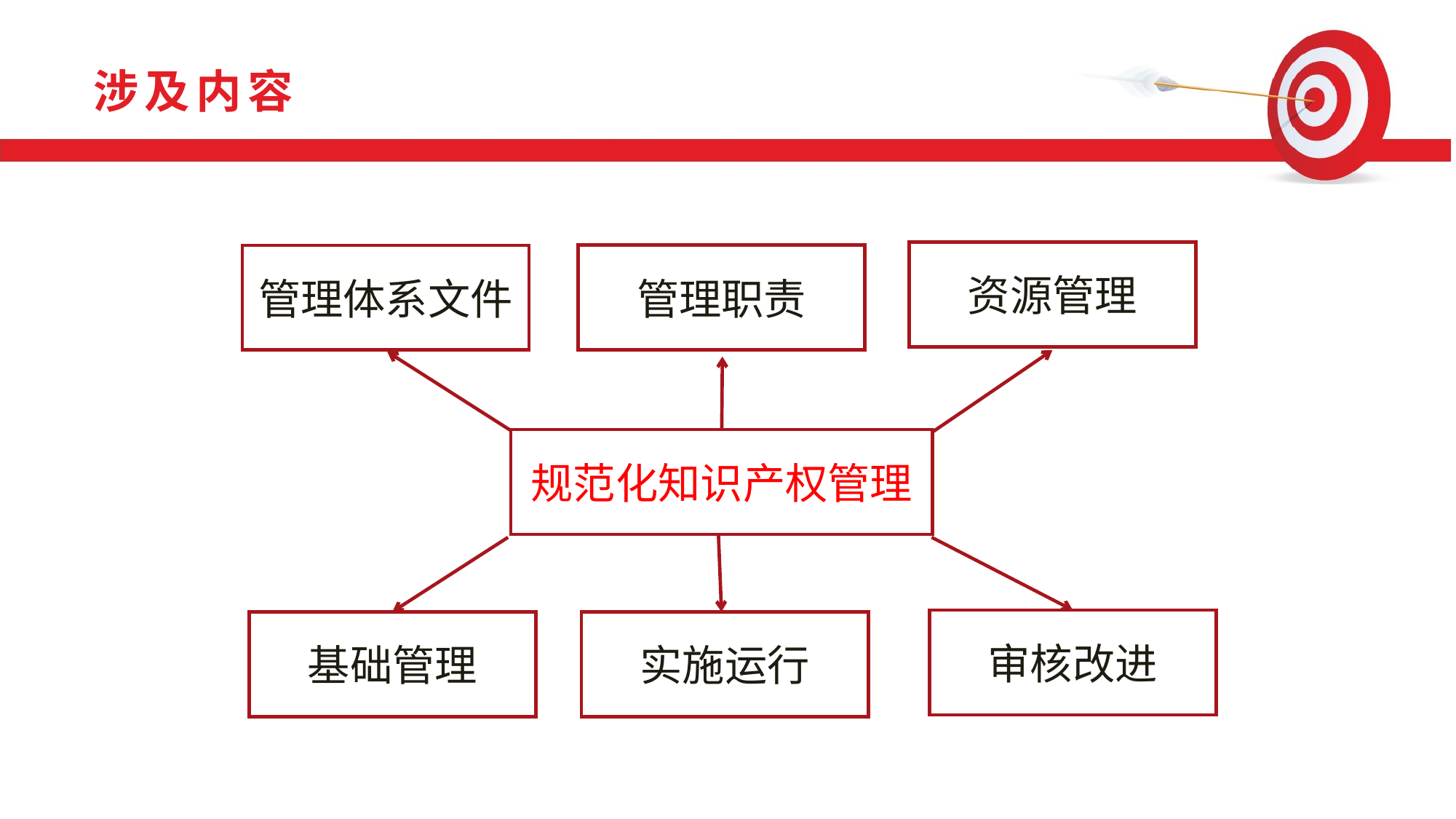

# 涉及内容
资源管理
管理职责
管理体系文件
规范化知识产权管理
审核改进
基础管理
实施运行